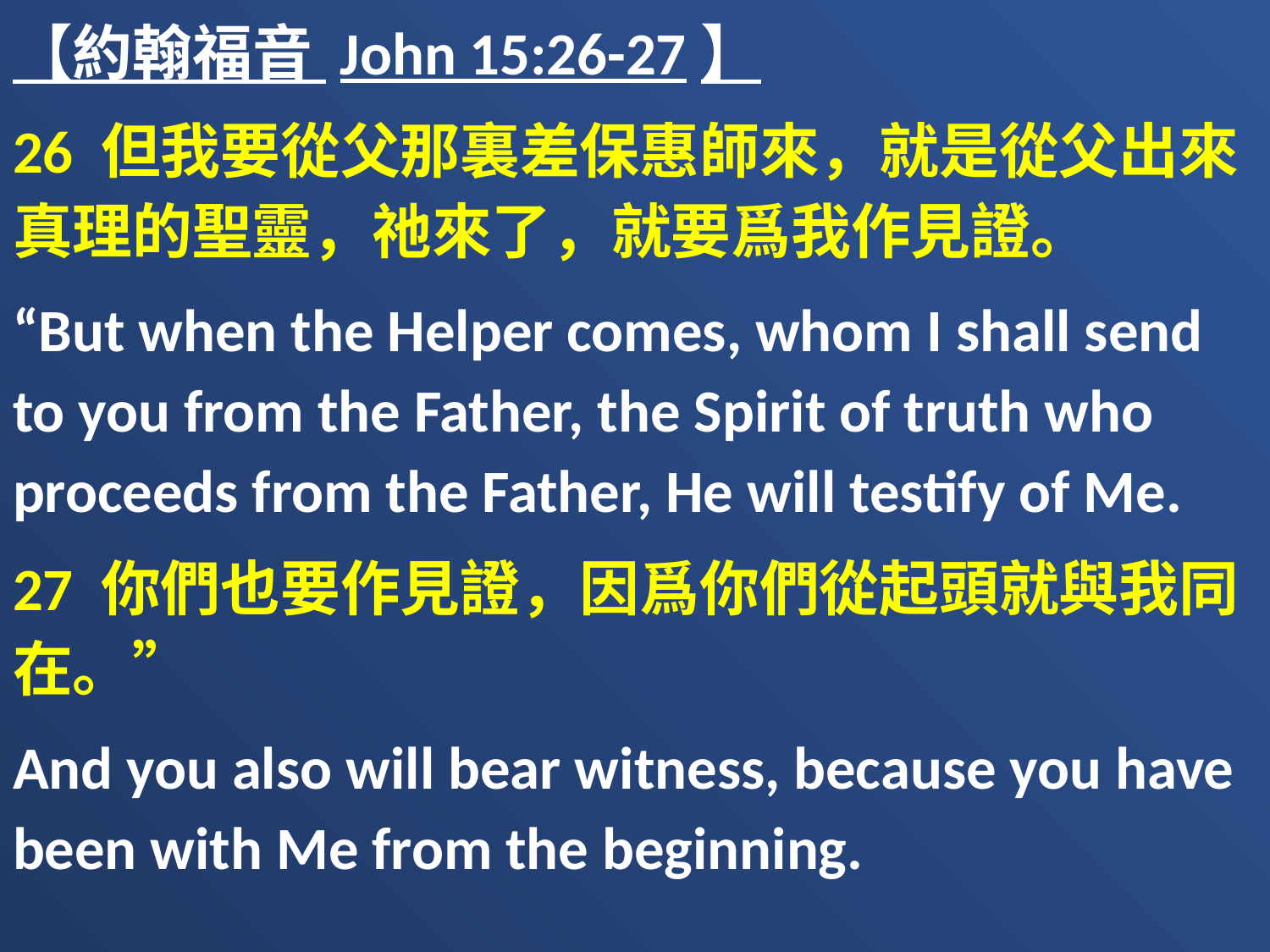

【約翰福音 John 15:26-27】
26 但我要從父那裏差保惠師來，就是從父出來真理的聖靈，祂來了，就要爲我作見證。
“But when the Helper comes, whom I shall send to you from the Father, the Spirit of truth who proceeds from the Father, He will testify of Me.
27 你們也要作見證，因爲你們從起頭就與我同在。”
And you also will bear witness, because you have been with Me from the beginning.